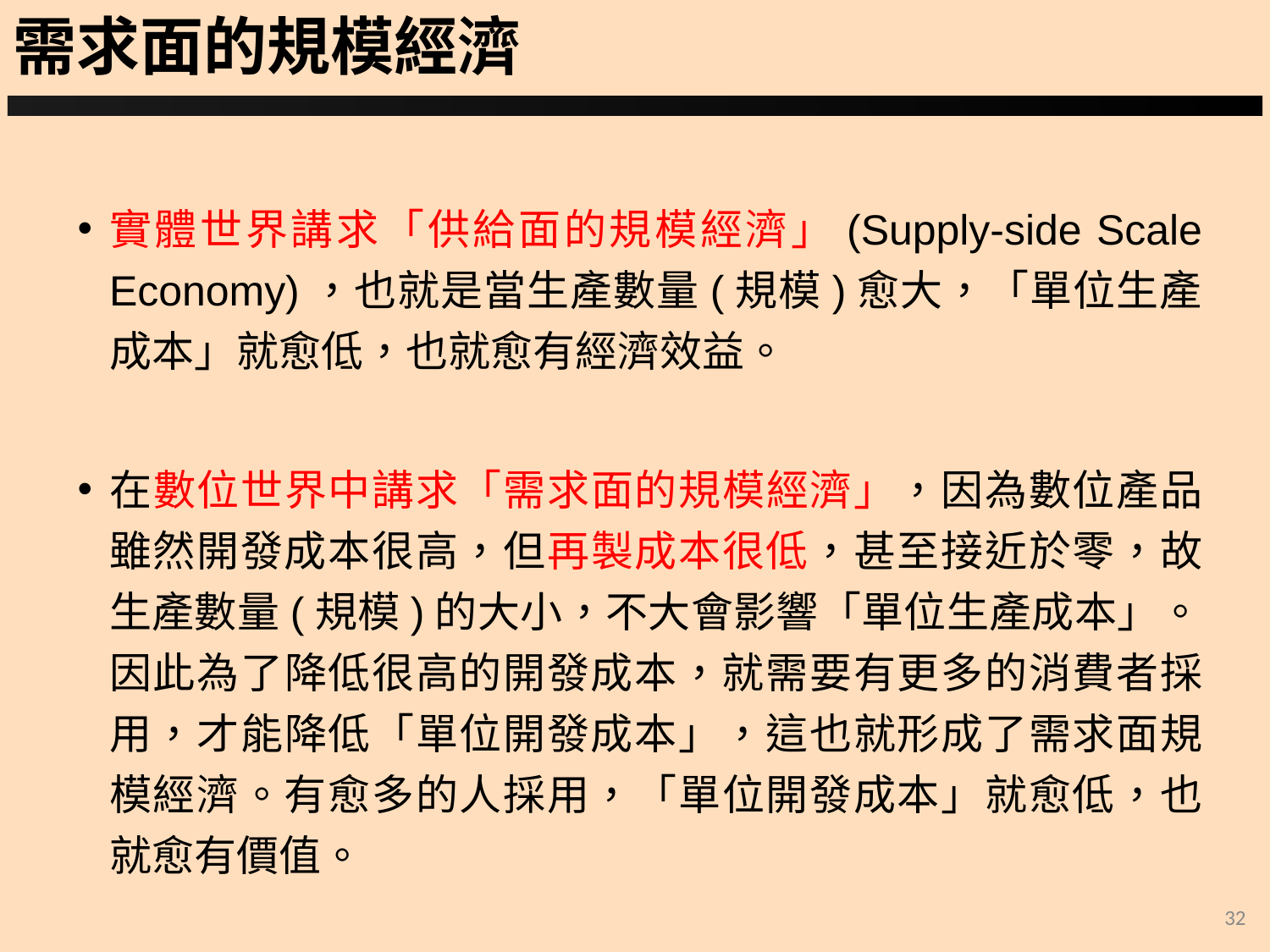

需求面的規模經濟

實體世界講求「供給面的規模經濟」(Supply-side Scale Economy)，也就是當生產數量(規模)愈大，「單位生產成本」就愈低，也就愈有經濟效益。

在數位世界中講求「需求面的規模經濟」，因為數位產品雖然開發成本很高，但再製成本很低，甚至接近於零，故生產數量(規模)的大小，不大會影響「單位生產成本」。因此為了降低很高的開發成本，就需要有更多的消費者採用，才能降低「單位開發成本」，這也就形成了需求面規模經濟。有愈多的人採用，「單位開發成本」就愈低，也就愈有價值。
32